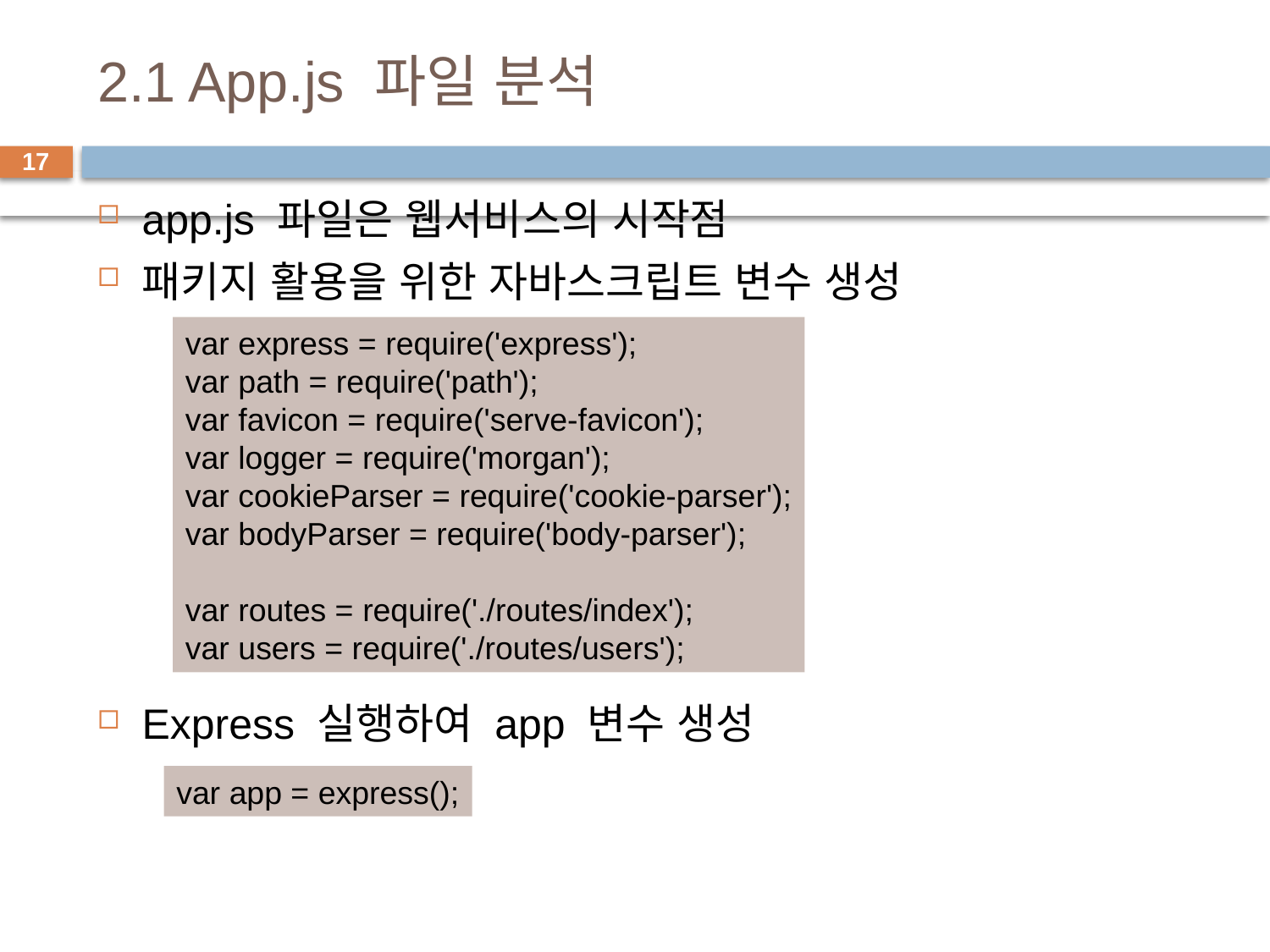

# 2.1 App.js 파일 분석
17
app.js 파일은 웹서비스의 시작점
패키지 활용을 위한 자바스크립트 변수 생성

Express 실행하여 app 변수 생성

var express = require('express');
var path = require('path');
var favicon = require('serve-favicon');
var logger = require('morgan');
var cookieParser = require('cookie-parser');
var bodyParser = require('body-parser');

var routes = require('./routes/index');
var users = require('./routes/users');
var app = express();